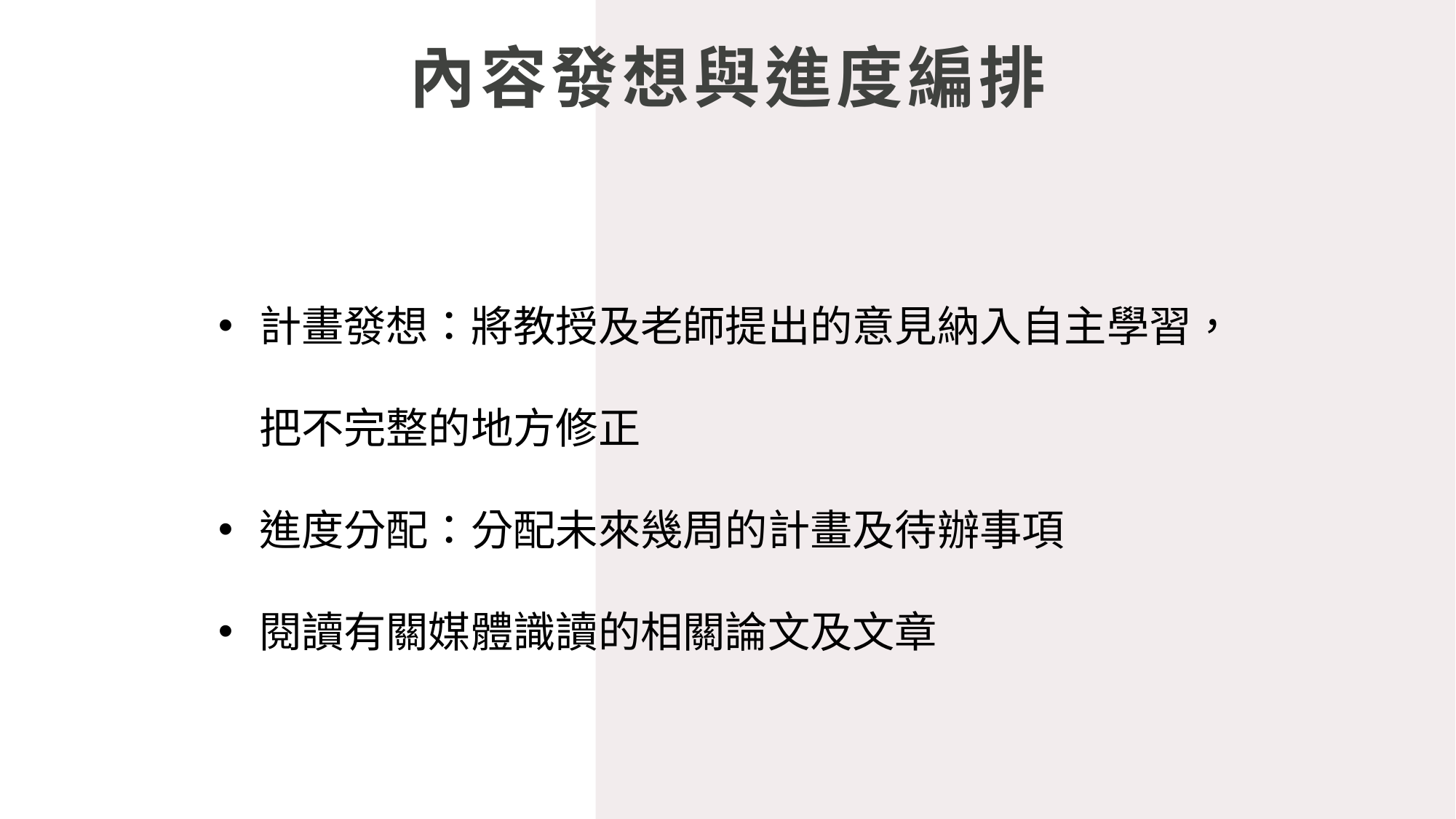

內容發想與進度編排
計畫發想：將教授及老師提出的意見納入自主學習，把不完整的地方修正
進度分配：分配未來幾周的計畫及待辦事項
閱讀有關媒體識讀的相關論文及文章